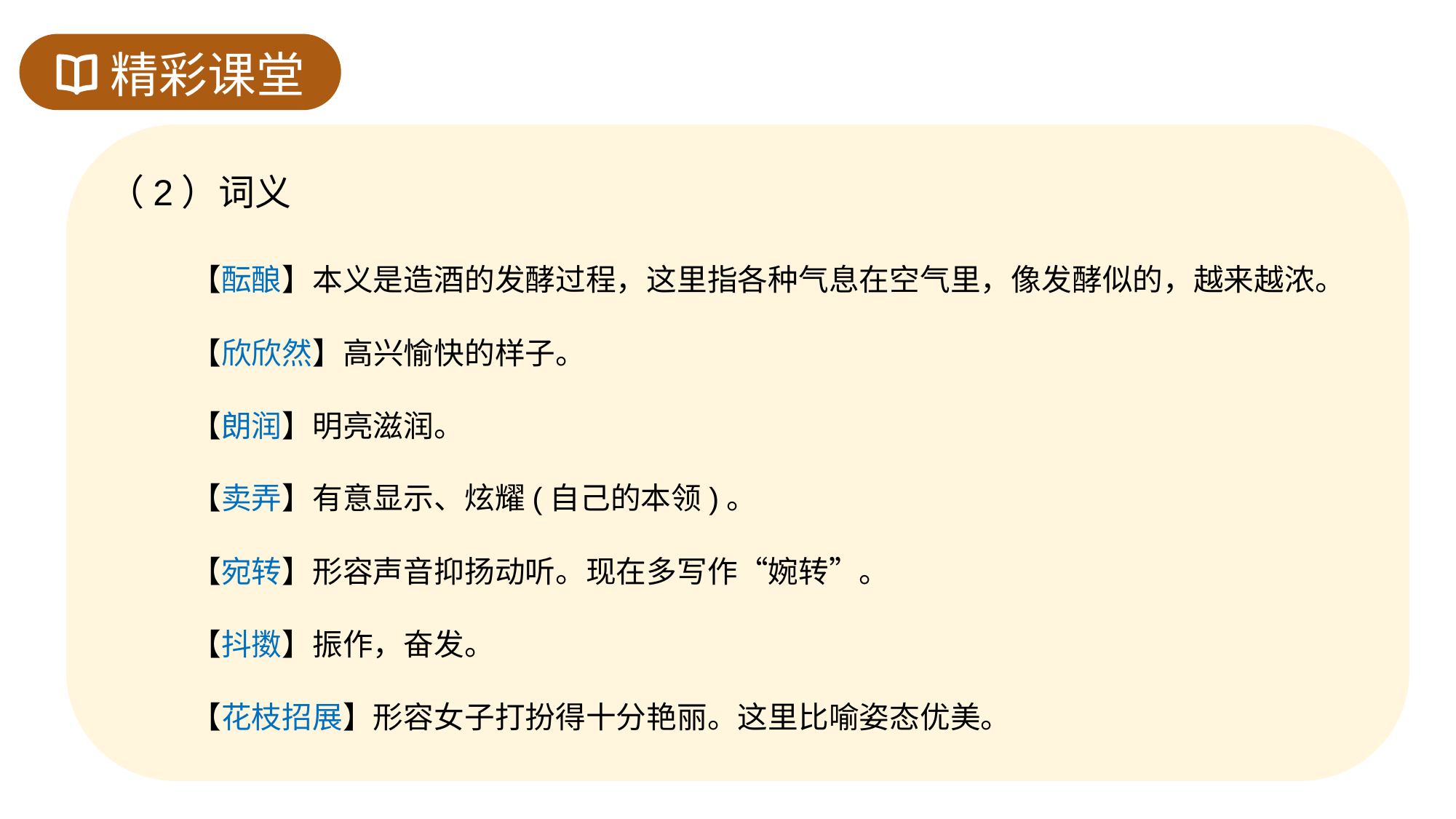

精彩课堂

（2）词义
【酝酿】本义是造酒的发酵过程，这里指各种气息在空气里，像发酵似的，越来越浓。
【欣欣然】高兴愉快的样子。
【朗润】明亮滋润。
【卖弄】有意显示、炫耀(自己的本领)。
【宛转】形容声音抑扬动听。现在多写作“婉转”。
【抖擞】振作，奋发。
【花枝招展】形容女子打扮得十分艳丽。这里比喻姿态优美。